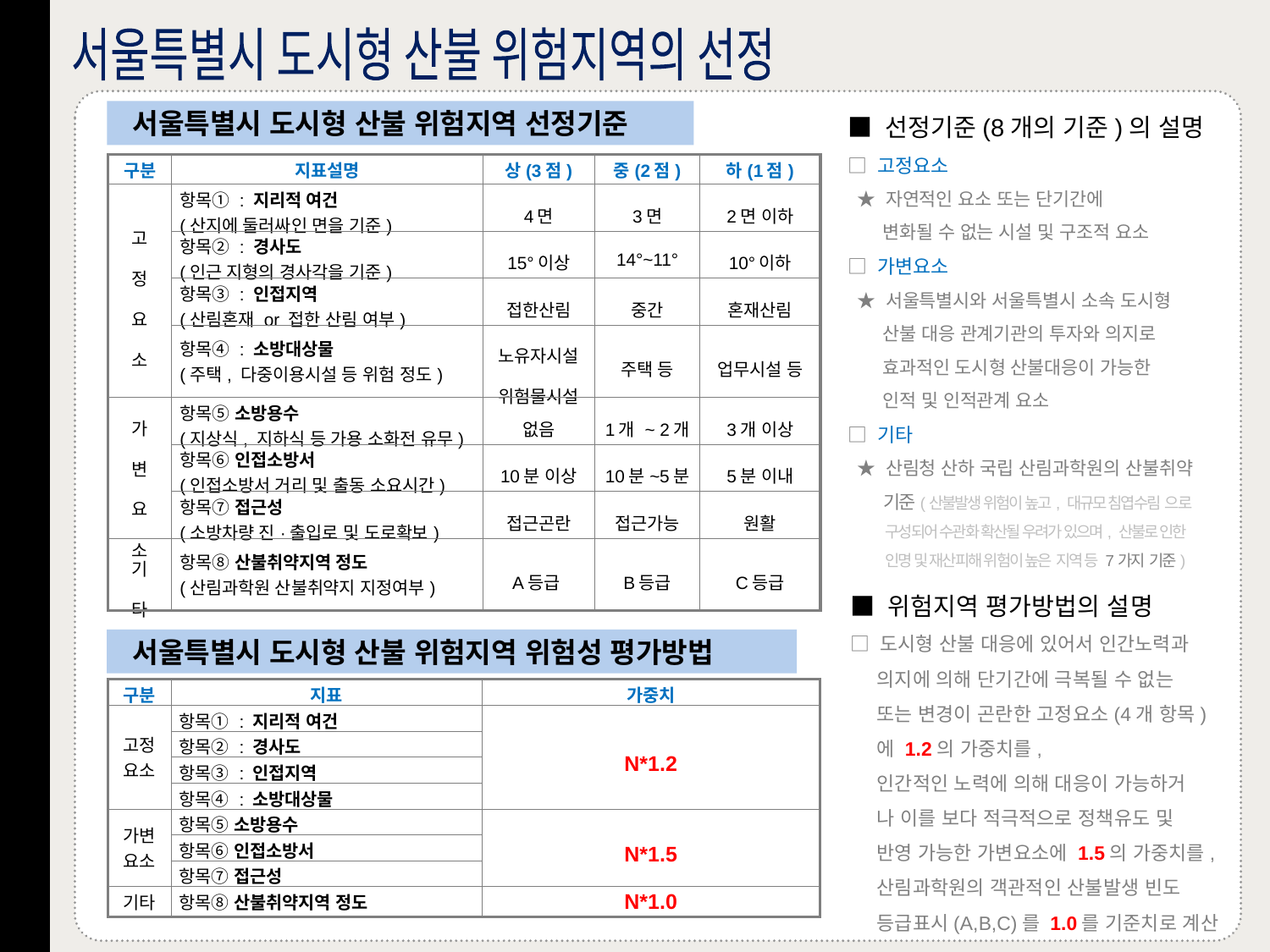

서울특별시 도시형 산불 위험지역의 선정

 서울특별시 도시형 산불 위험지역 선정기준
■ 선정기준(8개의 기준)의 설명
□ 고정요소
  ★ 자연적인 요소 또는 단기간에
      변화될 수 없는 시설 및 구조적 요소
□ 가변요소
  ★ 서울특별시와 서울특별시 소속 도시형
      산불 대응 관계기관의 투자와 의지로
      효과적인 도시형 산불대응이 가능한
      인적 및 인적관계 요소
□ 기타
  ★ 산림청 산하 국립 산림과학원의 산불취약
         기준(산불발생 위험이 높고, 대규모 침엽수림  으로
            구성되어 수관화 확산될 우려가 있으며, 산불로 인한
            인명 및 재산피해 위험이 높은  지역 등 7가지  기준)
| 구분 | 지표설명 | 상(3점) | 중(2점) | 하(1점) |
| --- | --- | --- | --- | --- |
| 고 정 요 소 | 항목➀ : 지리적 여건 (산지에 둘러싸인 면을 기준) | 4면 | 3면 | 2면 이하 |
|  | 항목➁ : 경사도 (인근 지형의 경사각을 기준) | 15°이상 | 14°~11° | 10°이하 |
|  | 항목➂ : 인접지역 (산림혼재 or 접한 산림 여부) | 접한산림 | 중간 | 혼재산림 |
|  | 항목➃ : 소방대상물 (주택, 다중이용시설 등 위험 정도) | 노유자시설 위험물시설 | 주택 등 | 업무시설 등 |
| 가 변 요 소 | 항목➄ 소방용수 (지상식, 지하식 등 가용 소화전 유무) | 없음 | 1개 ~ 2개 | 3개 이상 |
|  | 항목➅ 인접소방서 (인접소방서 거리 및 출동 소요시간) | 10분 이상 | 10분~5분 | 5분 이내 |
|  | 항목➆ 접근성 (소방차량 진·출입로 및 도로확보) | 접근곤란 | 접근가능 | 원활 |
| 기 타 | 항목➇ 산불취약지역 정도 (산림과학원 산불취약지 지정여부) | A등급 | B등급 | C등급 |
■ 위험지역 평가방법의 설명
□ 도시형 산불 대응에 있어서 인간노력과
    의지에 의해 단기간에 극복될 수 없는
    또는 변경이 곤란한 고정요소(4개 항목)
    에 1.2의 가중치를,
    인간적인 노력에 의해 대응이 가능하거
    나 이를 보다 적극적으로 정책유도 및
    반영 가능한 가변요소에 1.5의 가중치를,
    산림과학원의 객관적인 산불발생 빈도
    등급표시(A,B,C)를 1.0를 기준치로 계산
 서울특별시 도시형 산불 위험지역 위험성 평가방법
| 구분 | 지표 | 가중치 |
| --- | --- | --- |
| 고정 요소 | 항목➀ : 지리적 여건 | N\*1.2 |
|  | 항목➁ : 경사도 |  |
|  | 항목➂ : 인접지역 |  |
|  | 항목➃ : 소방대상물 |  |
| 가변 요소 | 항목➄ 소방용수 | N\*1.5 |
|  | 항목➅ 인접소방서 |  |
|  | 항목➆ 접근성 |  |
| 기타 | 항목➇ 산불취약지역 정도 | N\*1.0 |